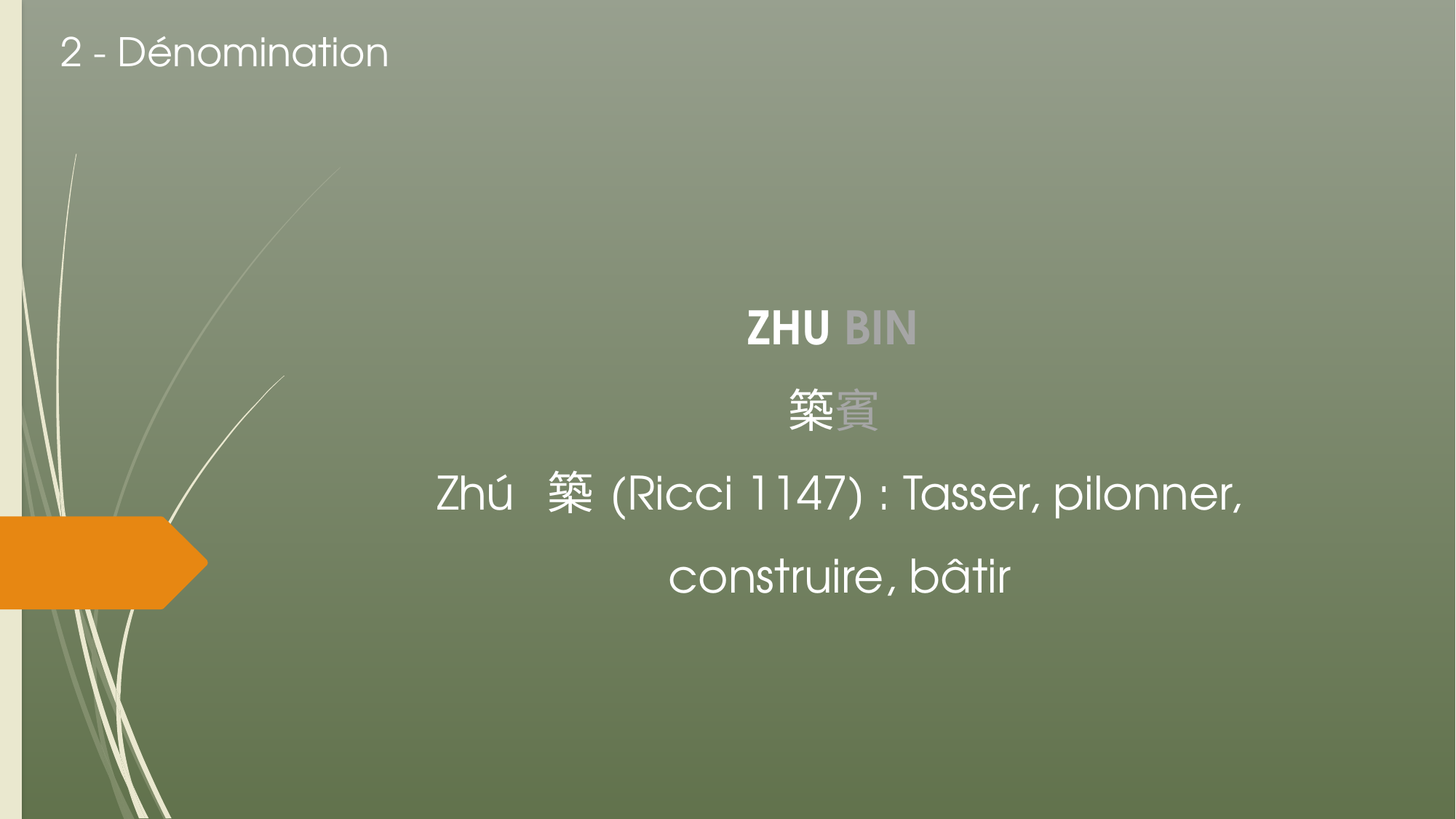

2 - Dénomination

# ZHU BIN 築賓 Zhú  築 (Ricci 1147) : Tasser, pilonner, construire, bâtir